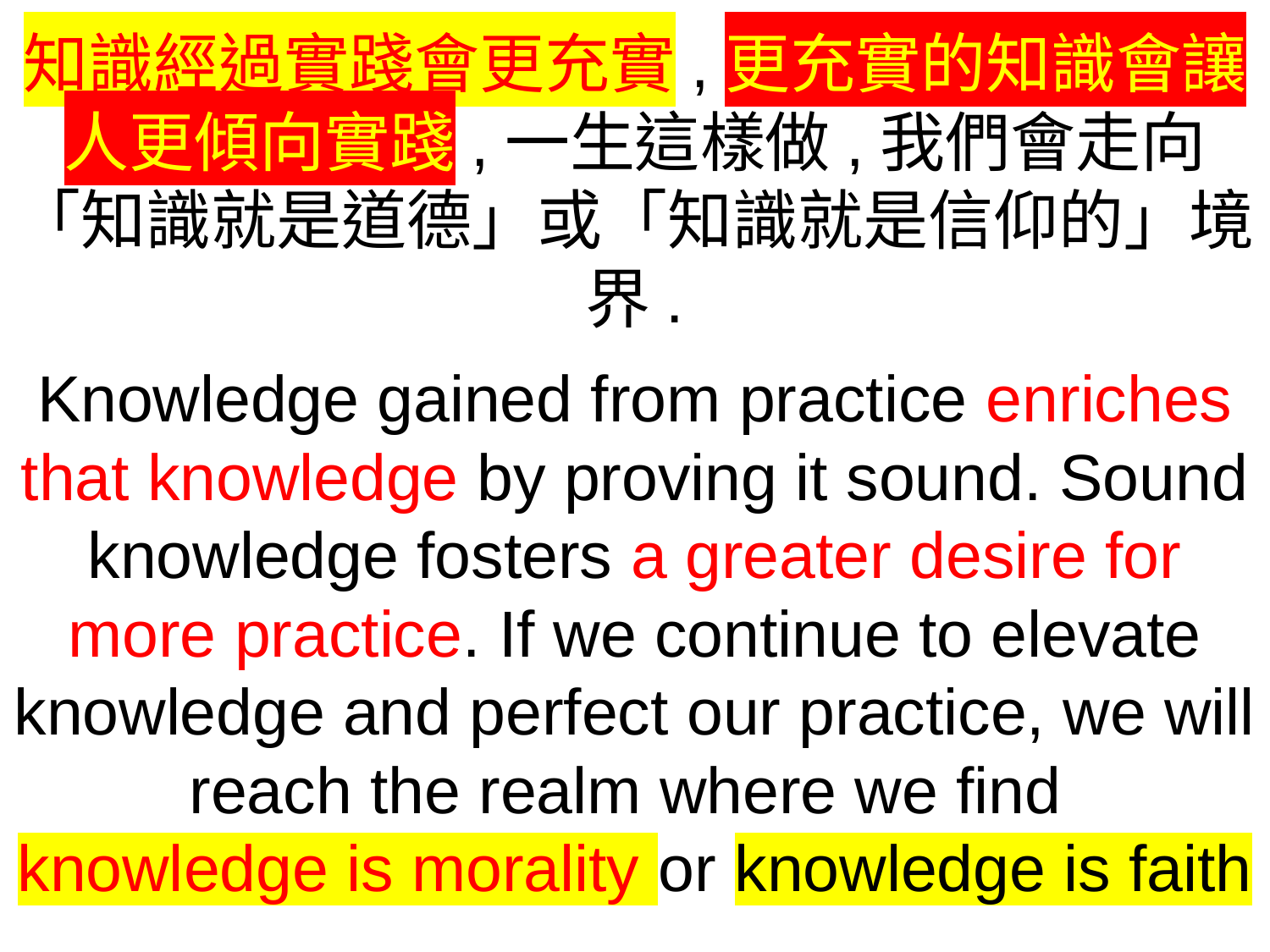

知識經過實踐會更充實,更充實的知識會讓人更傾向實踐,一生這樣做,我們會走向「知識就是道德」或「知識就是信仰的」境界.
Knowledge gained from practice enriches that knowledge by proving it sound. Sound knowledge fosters a greater desire for more practice. If we continue to elevate knowledge and perfect our practice, we will reach the realm where we find
knowledge is morality or knowledge is faith